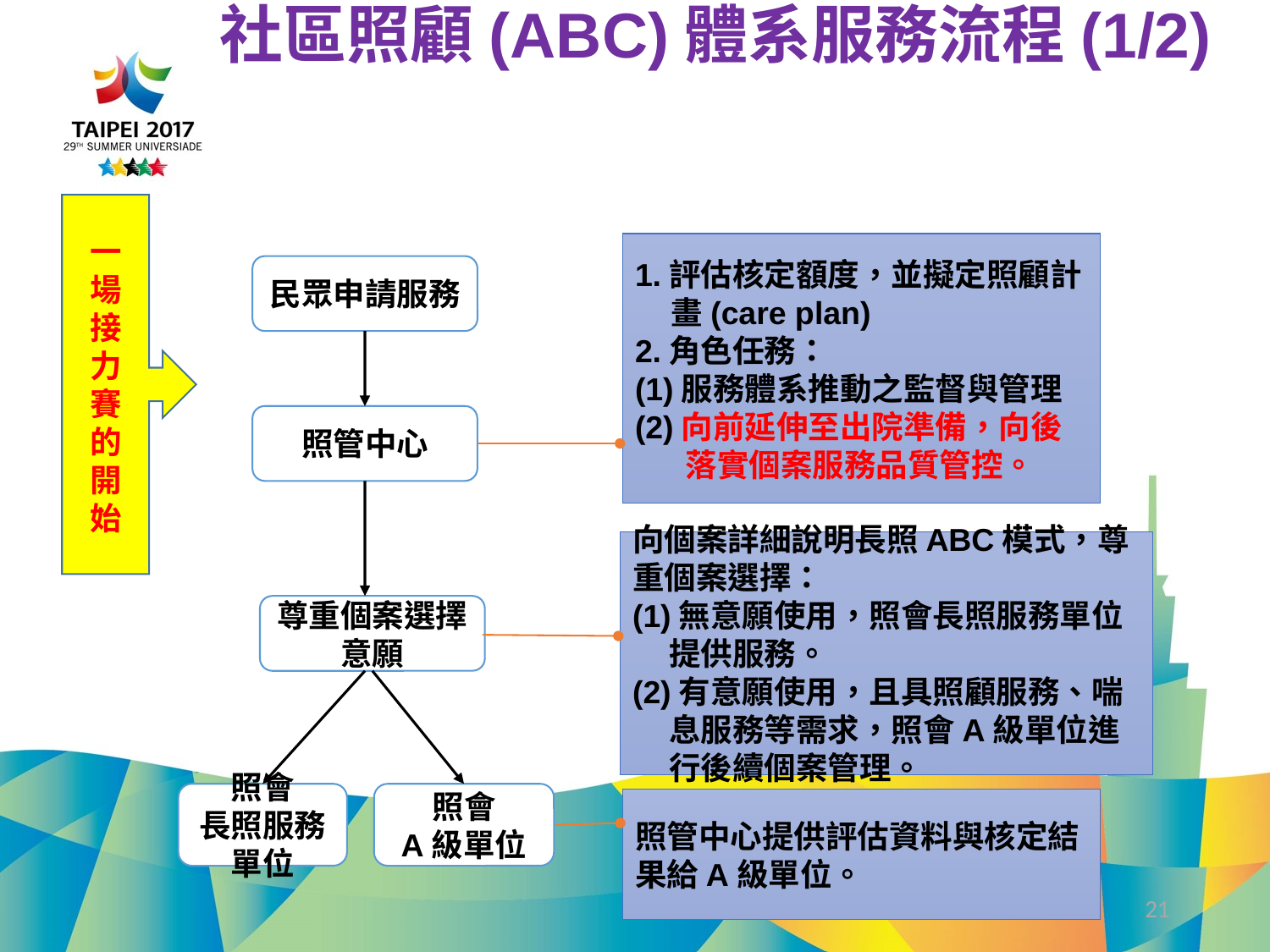

# 社區照顧(ABC)體系服務流程(1/2)
一場接力賽的開始
1.評估核定額度，並擬定照顧計畫(care plan)
2.角色任務：
(1)服務體系推動之監督與管理
(2)向前延伸至出院準備，向後落實個案服務品質管控。
民眾申請服務

照管中心
向個案詳細說明長照ABC模式，尊重個案選擇：
(1)無意願使用，照會長照服務單位提供服務。
(2)有意願使用，且具照顧服務、喘息服務等需求，照會A級單位進行後續個案管理。
尊重個案選擇意願
照會
長照服務單位
照會
A級單位
照管中心提供評估資料與核定結果給A級單位。
21